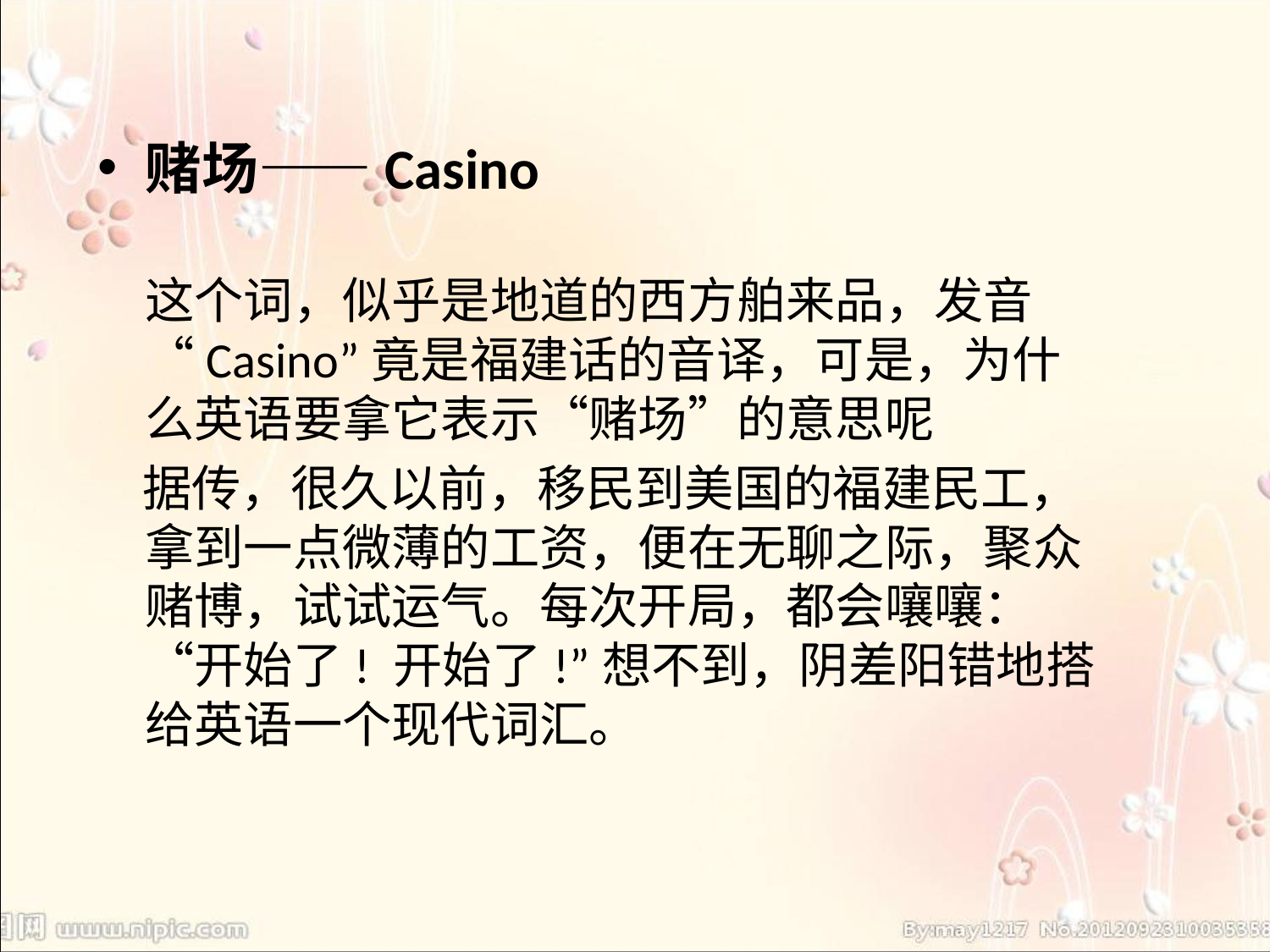

赌场——Casino
这个词，似乎是地道的西方舶来品，发音“Casino”竟是福建话的音译，可是，为什么英语要拿它表示“赌场”的意思呢
   据传，很久以前，移民到美国的福建民工，拿到一点微薄的工资，便在无聊之际，聚众赌博，试试运气。每次开局，都会嚷嚷：“开始了! 开始了!”想不到，阴差阳错地搭给英语一个现代词汇。